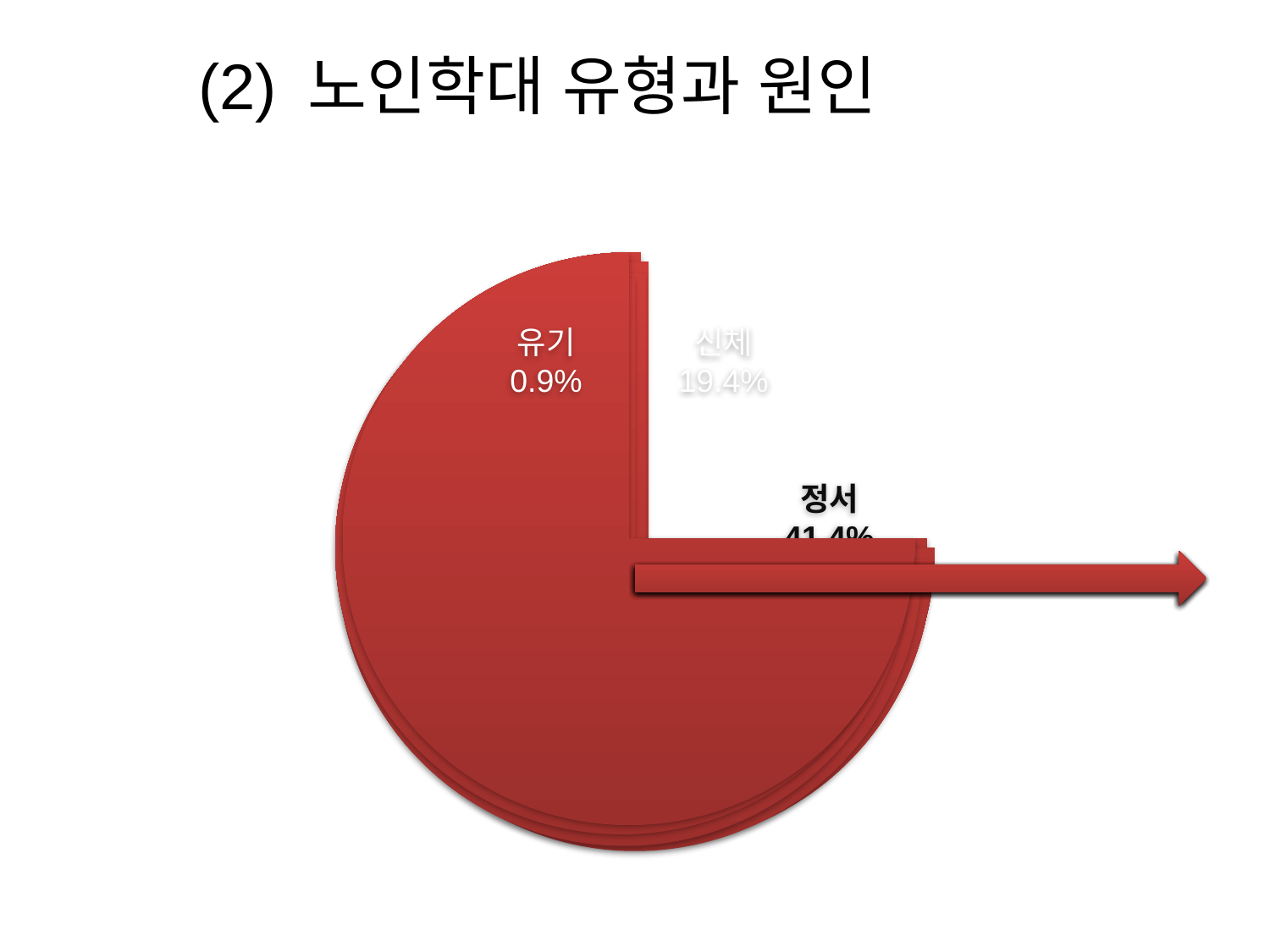

# (2) 노인학대 유형과 원인
신체 19.4%
정서 41.4%
방임 24.7%
재정 11.1%
성 0.3%
자기방임 2.1%
유기 0.9%